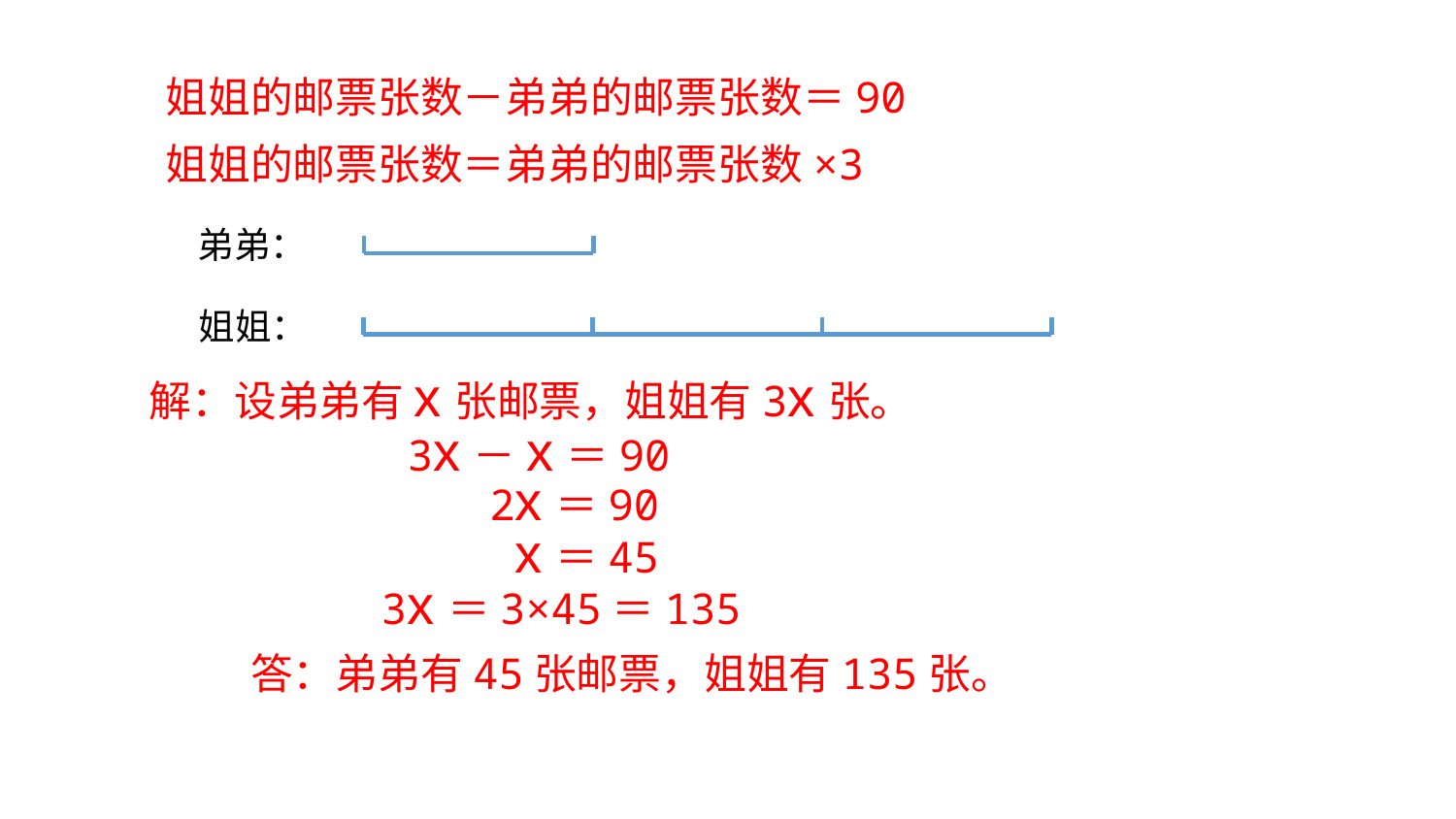

姐姐的邮票张数－弟弟的邮票张数＝90
姐姐的邮票张数＝弟弟的邮票张数×3
弟弟：
姐姐：
解：设弟弟有x张邮票，姐姐有3x张。
3x－x＝90
2x＝90
 x＝45
 3x＝3×45＝135
答：弟弟有45张邮票，姐姐有135张。